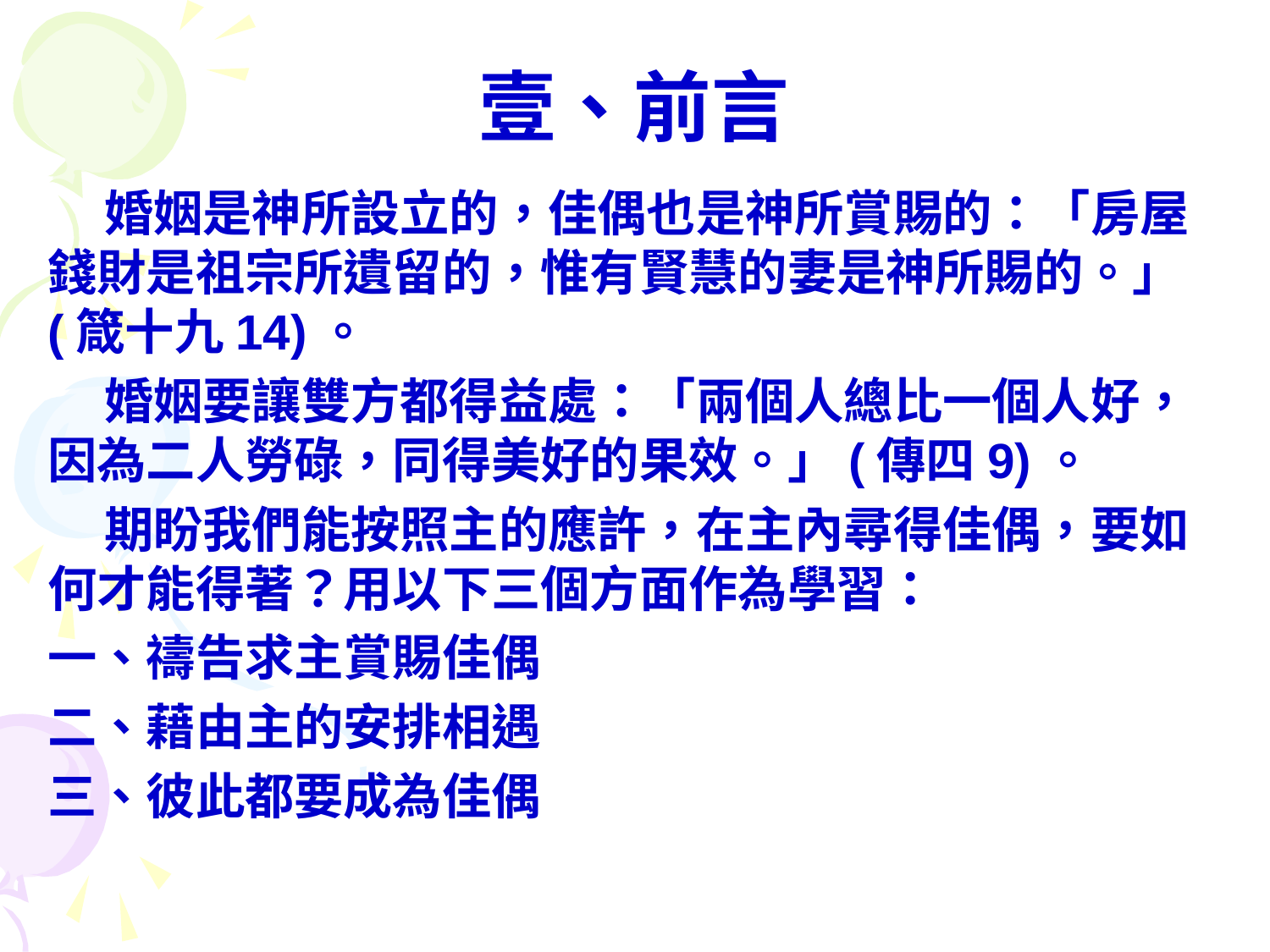

# 壹、前言
    婚姻是神所設立的，佳偶也是神所賞賜的：「房屋錢財是祖宗所遺留的，惟有賢慧的妻是神所賜的。」 (箴十九14)。
    婚姻要讓雙方都得益處：「兩個人總比一個人好，因為二人勞碌，同得美好的果效。」(傳四9)。
    期盼我們能按照主的應許，在主內尋得佳偶，要如何才能得著？用以下三個方面作為學習：
一、禱告求主賞賜佳偶
二、藉由主的安排相遇
三、彼此都要成為佳偶